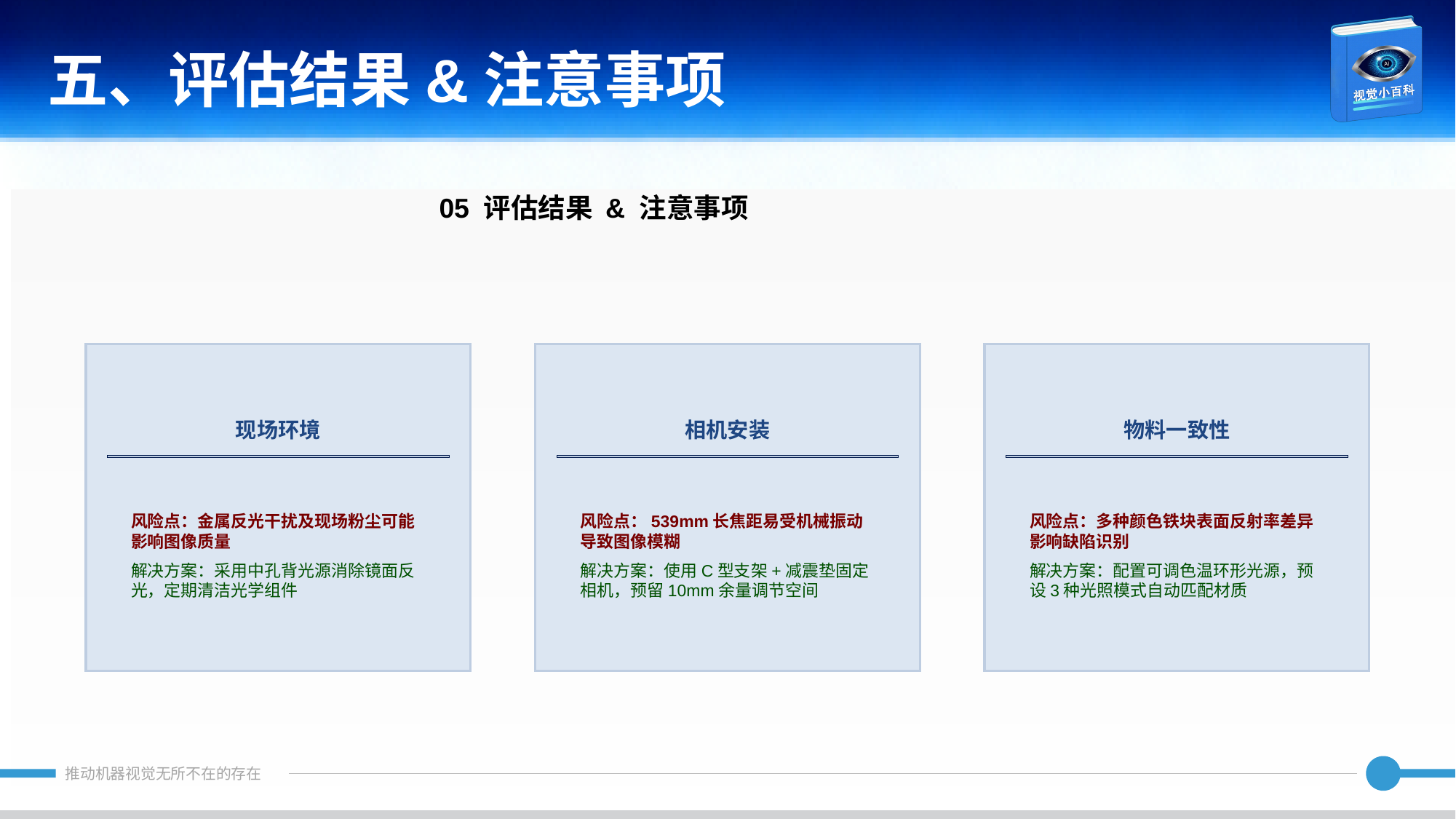

五、评估结果&注意事项

05 评估结果 & 注意事项

现场环境

相机安装

物料一致性

风险点：金属反光干扰及现场粉尘可能影响图像质量
解决方案：采用中孔背光源消除镜面反光，定期清洁光学组件

风险点：539mm长焦距易受机械振动导致图像模糊
解决方案：使用C型支架+减震垫固定相机，预留10mm余量调节空间

风险点：多种颜色铁块表面反射率差异影响缺陷识别
解决方案：配置可调色温环形光源，预设3种光照模式自动匹配材质
11